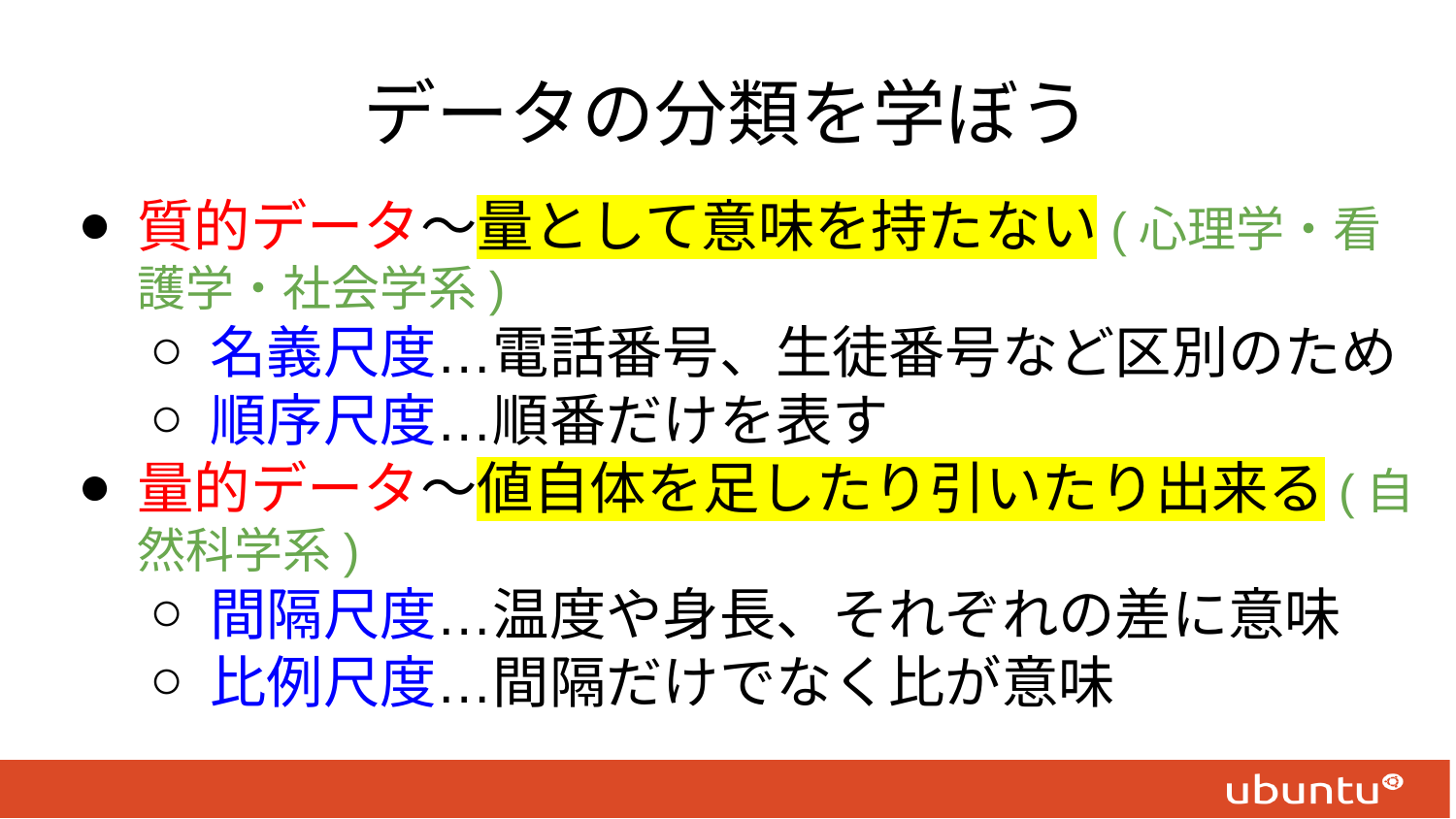

# データの分類を学ぼう
質的データ〜量として意味を持たない(心理学・看護学・社会学系)
名義尺度…電話番号、生徒番号など区別のため
順序尺度…順番だけを表す
量的データ〜値自体を足したり引いたり出来る(自然科学系)
間隔尺度…温度や身長、それぞれの差に意味
比例尺度…間隔だけでなく比が意味